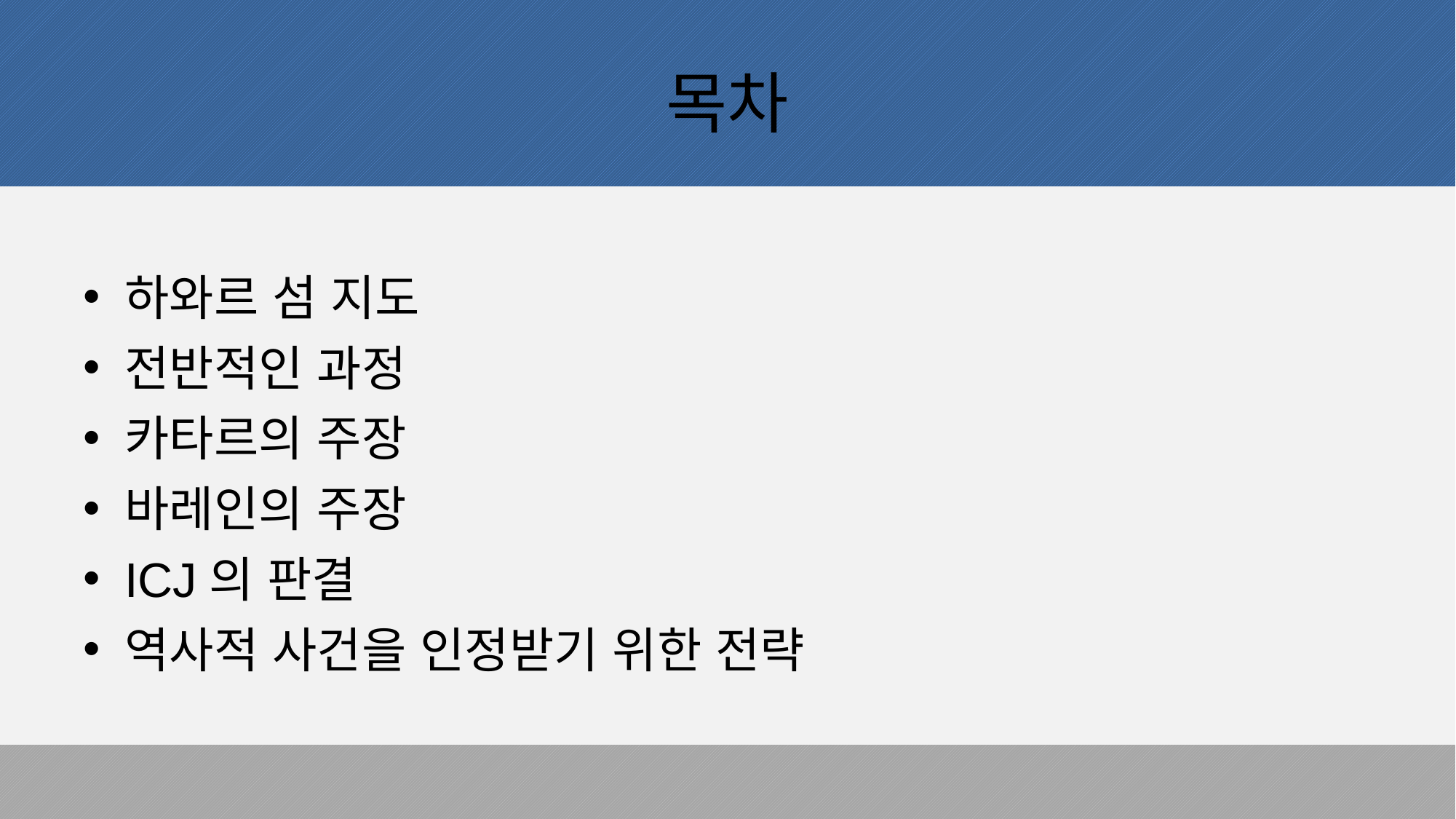

# 목차

하와르 섬 지도
전반적인 과정
카타르의 주장
바레인의 주장
ICJ의 판결
역사적 사건을 인정받기 위한 전략